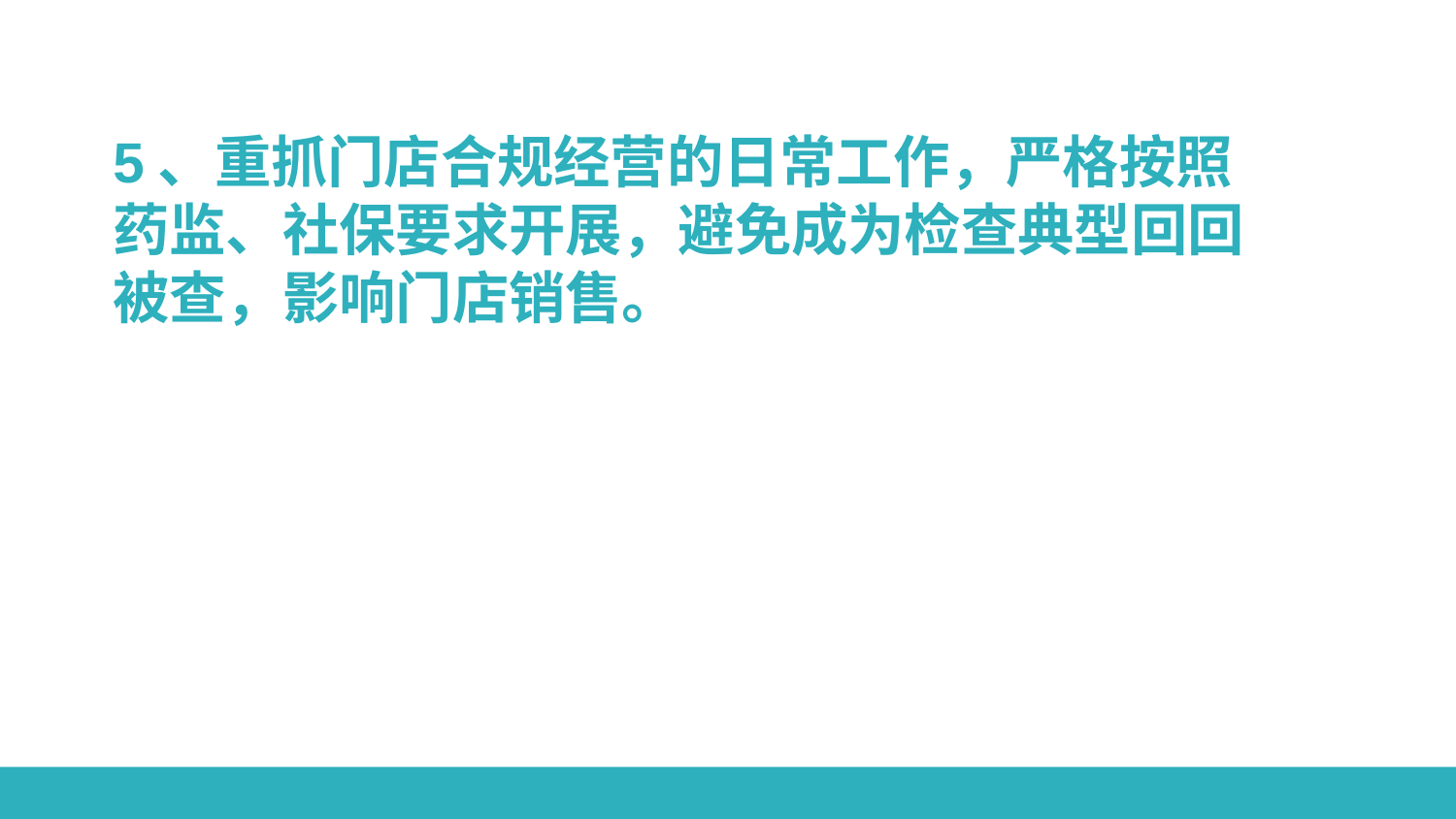

5、重抓门店合规经营的日常工作，严格按照药监、社保要求开展，避免成为检查典型回回被查，影响门店销售。